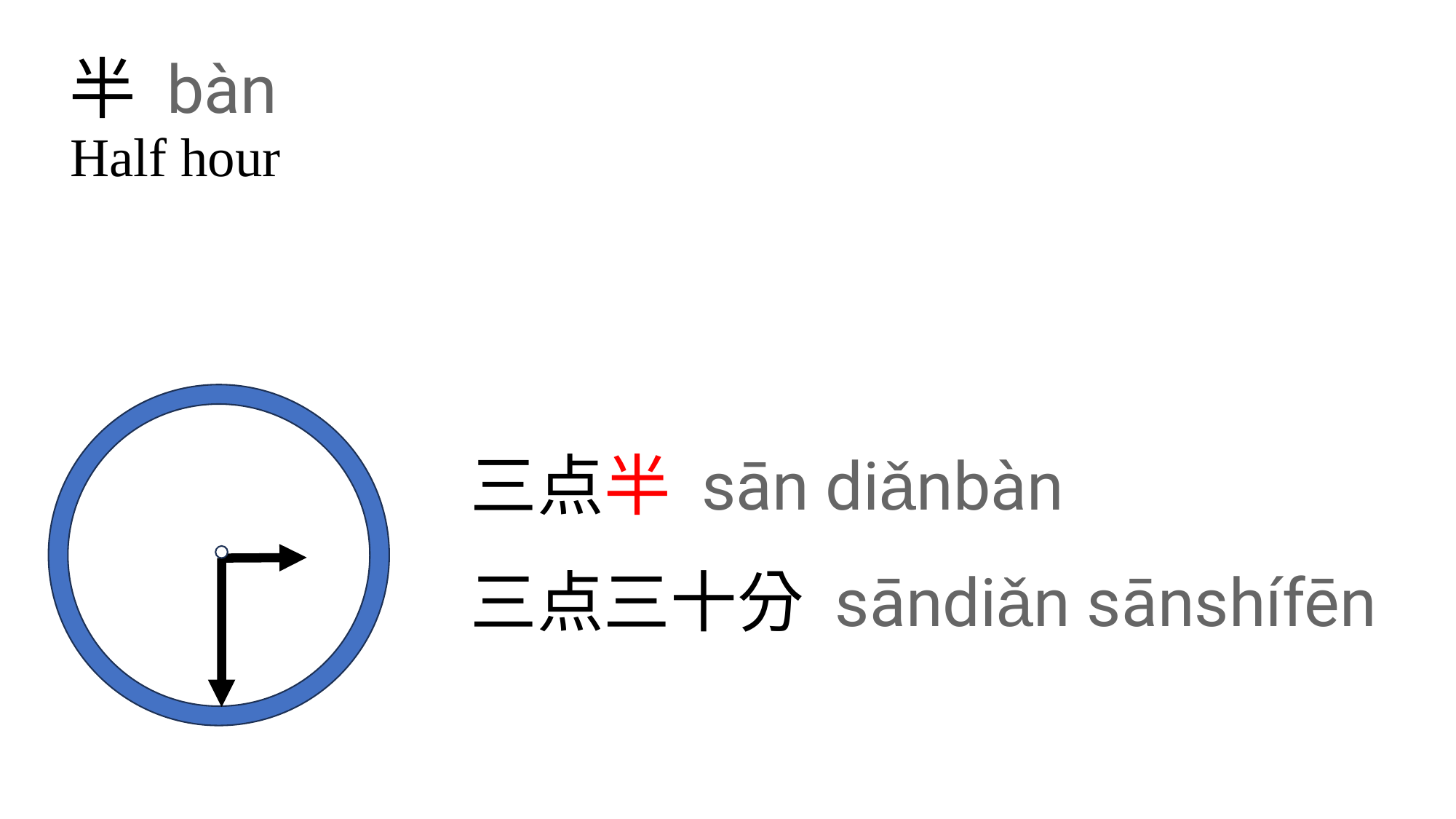

半 bàn
Half hour

三点半 sān diǎnbàn
三点三十分 sāndiǎn sānshífēn